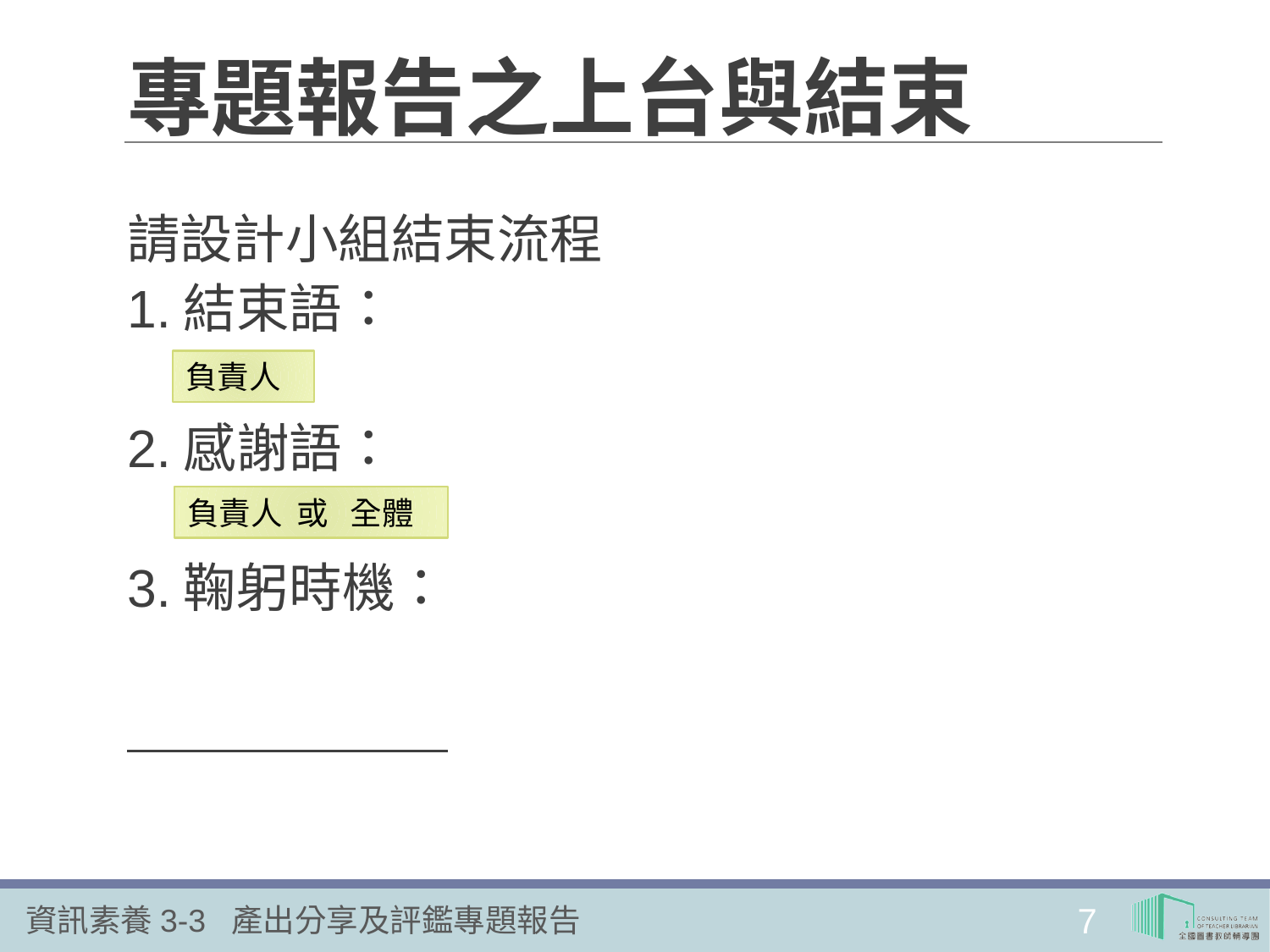

# 專題報告之上台與結束
請設計小組結束流程
1.結束語：

2.感謝語：

3.鞠躬時機：

負責人
負責人  或   全體